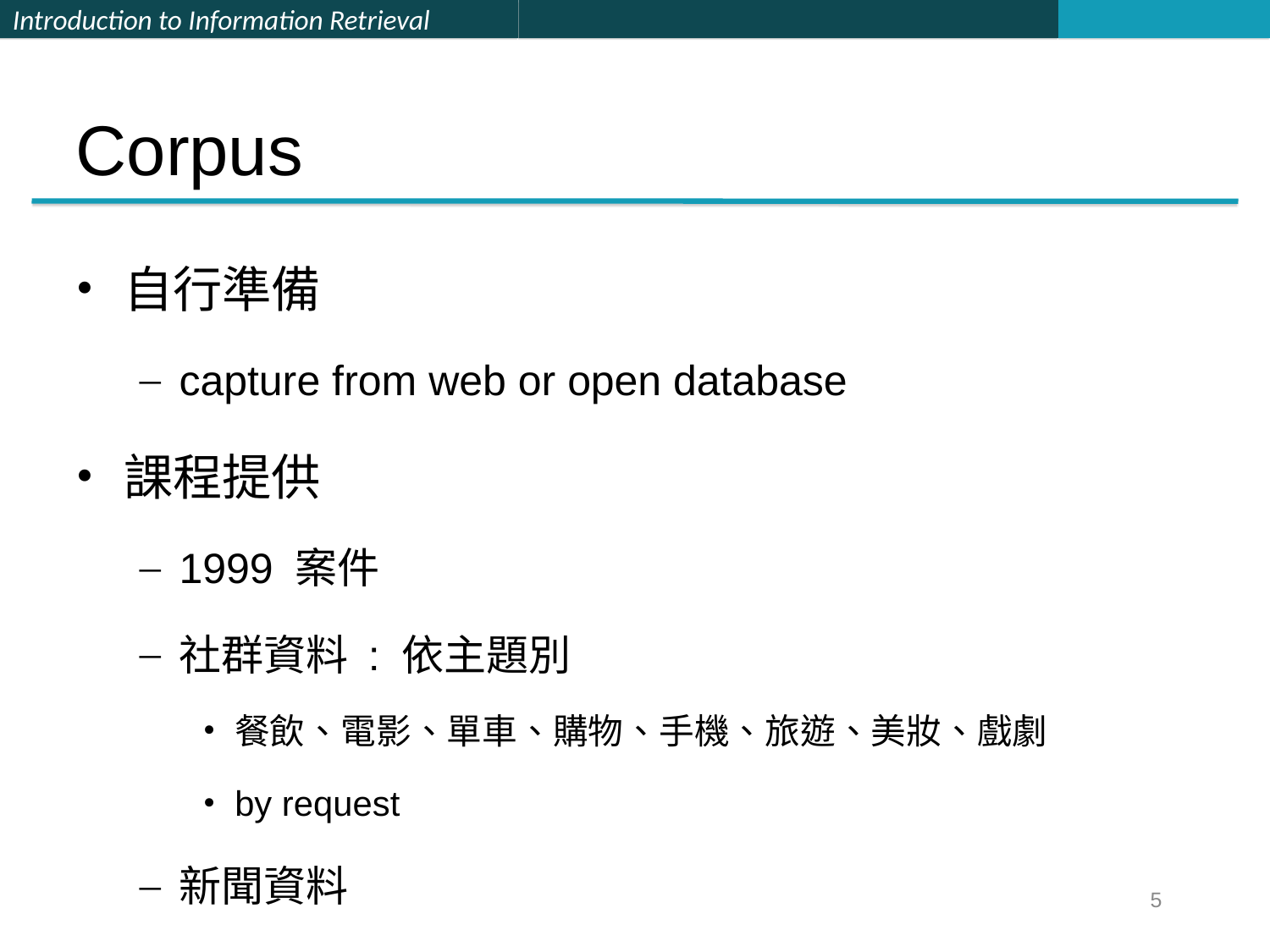

# Corpus
自行準備
capture from web or open database
課程提供
1999 案件
社群資料 : 依主題別
餐飲、電影、單車、購物、手機、旅遊、美妝、戲劇
by request
新聞資料
5